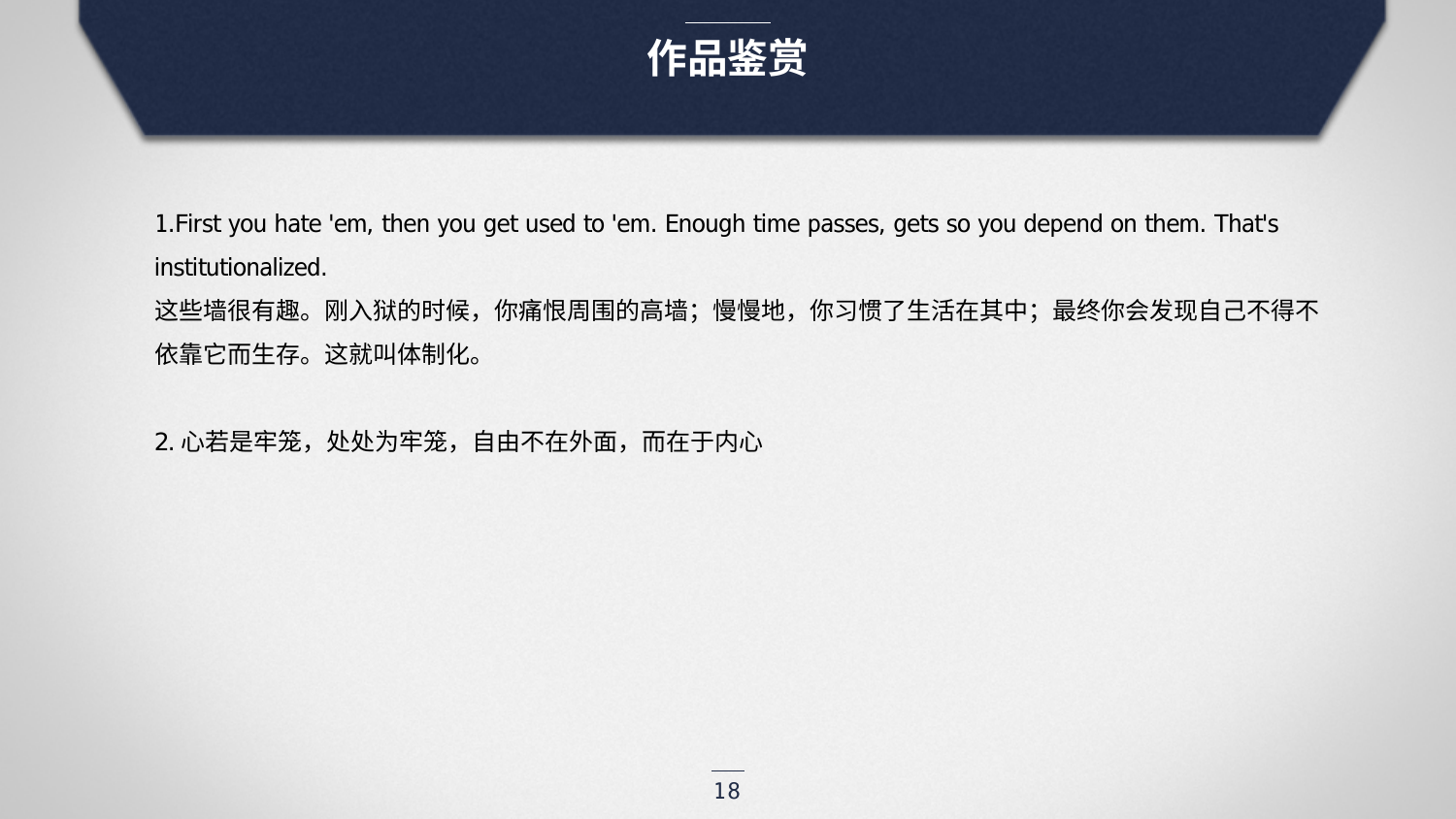

作品鉴赏

1.First you hate 'em, then you get used to 'em. Enough time passes, gets so you depend on them. That's institutionalized.
这些墙很有趣。刚入狱的时候，你痛恨周围的高墙；慢慢地，你习惯了生活在其中；最终你会发现自己不得不依靠它而生存。这就叫体制化。

2.心若是牢笼，处处为牢笼，自由不在外面，而在于内心

18